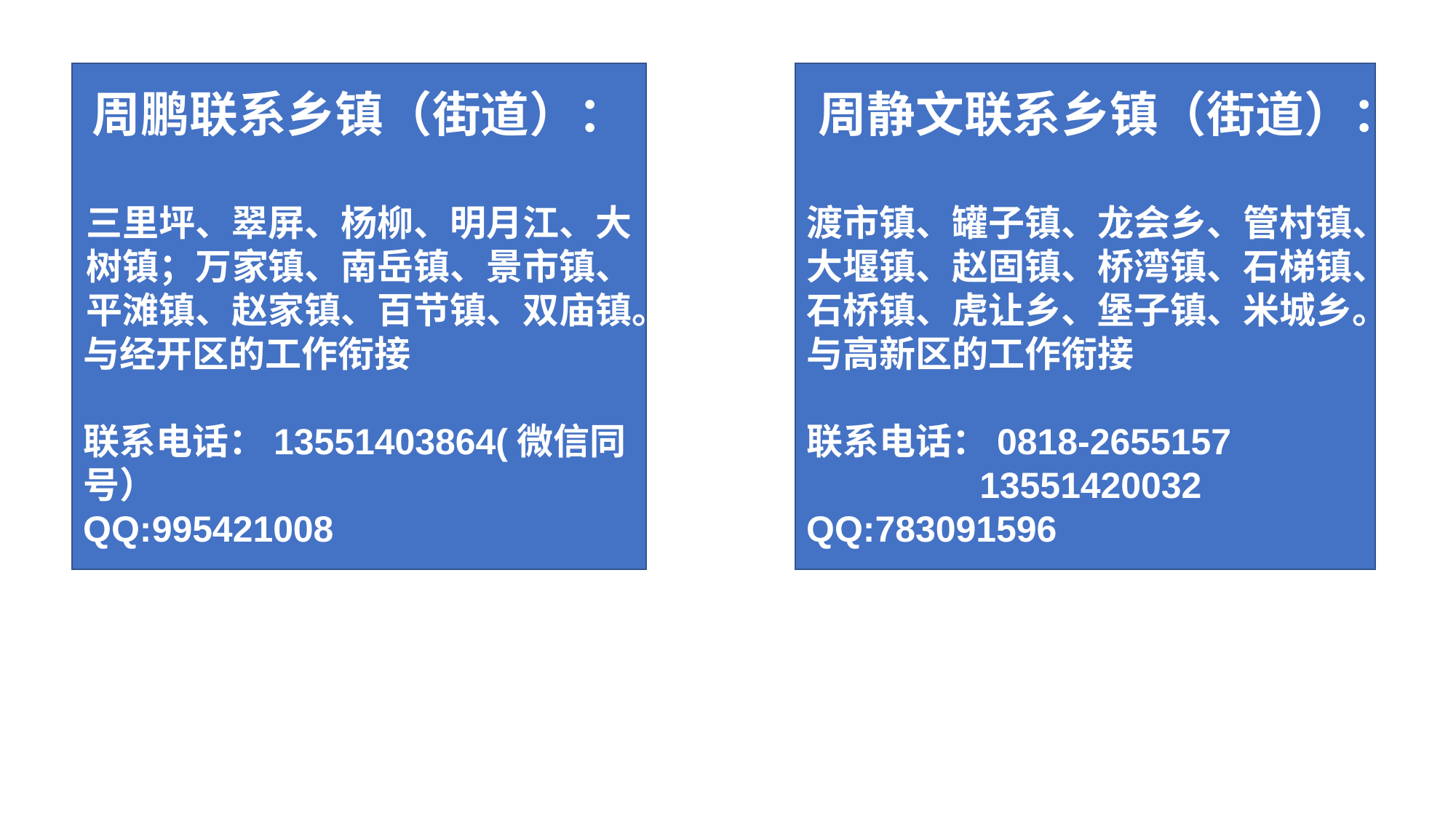

周鹏联系乡镇（街道）：

三里坪、翠屏、杨柳、明月江、大树镇；万家镇、南岳镇、景市镇、平滩镇、赵家镇、百节镇、双庙镇。
与经开区的工作衔接

联系电话：13551403864(微信同号）
QQ:995421008
周静文联系乡镇（街道）：

渡市镇、罐子镇、龙会乡、管村镇、大堰镇、赵固镇、桥湾镇、石梯镇、石桥镇、虎让乡、堡子镇、米城乡。
与高新区的工作衔接

联系电话：0818-2655157
                 13551420032
QQ:783091596